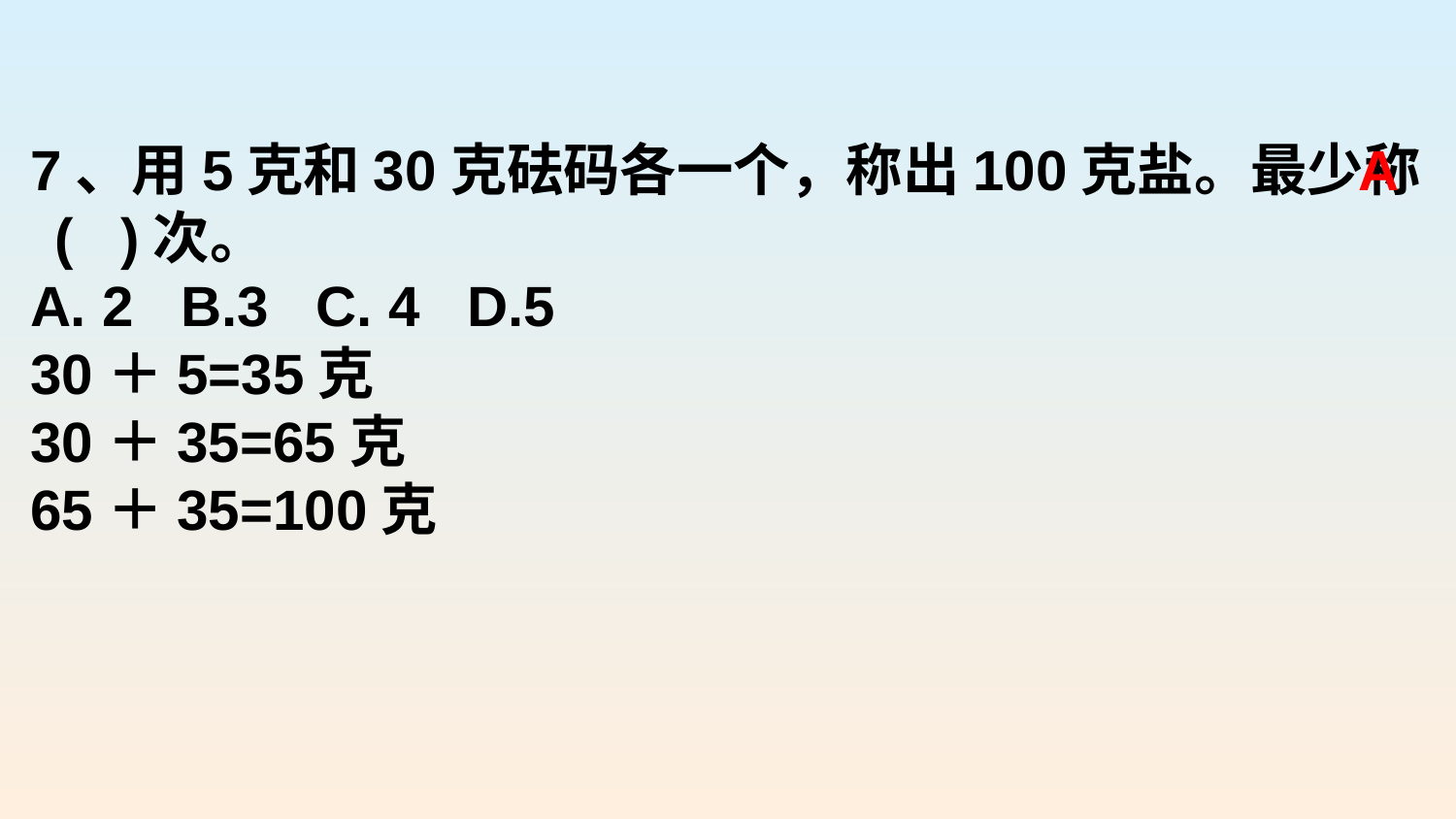

7、用5克和30克砝码各一个，称出100克盐。最少称(   )次。
A. 2   B.3   C. 4   D.5
30＋5=35克
30＋35=65克
65＋35=100克
A